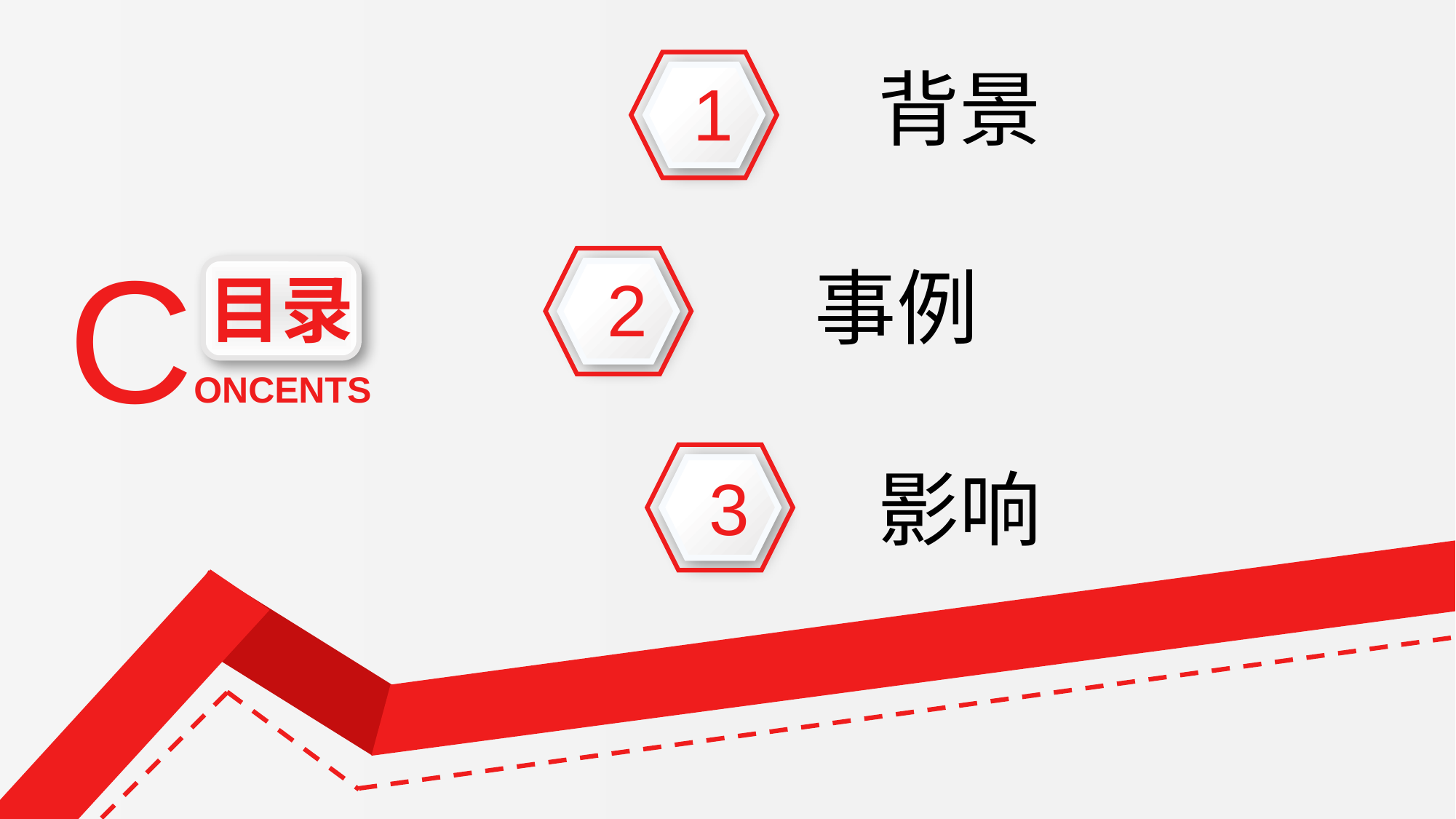

背景
1
CONCENTS

事例
2
目录

影响
3